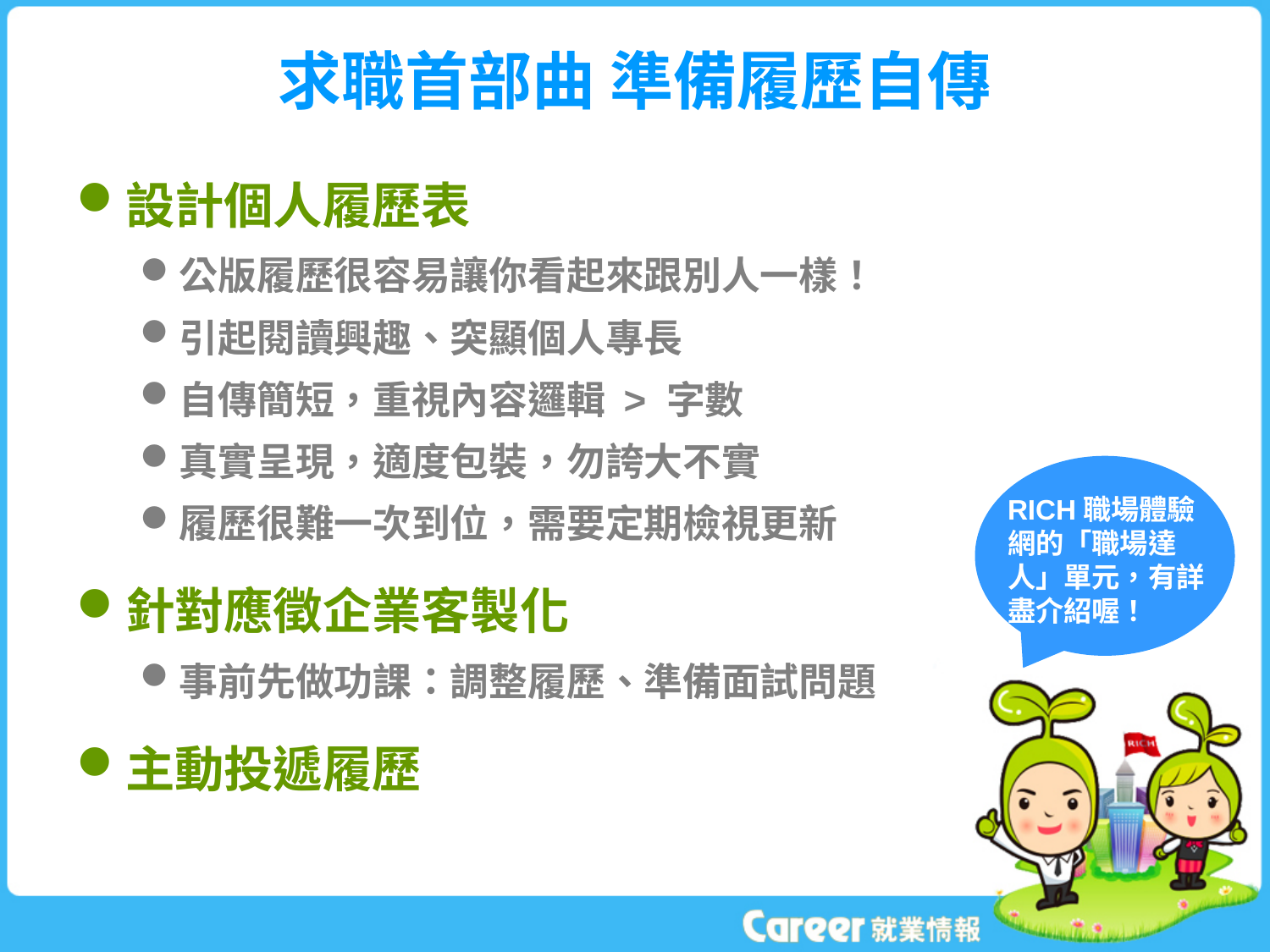

# 求職首部曲 準備履歷自傳
設計個人履歷表
公版履歷很容易讓你看起來跟別人一樣！
引起閱讀興趣、突顯個人專長
自傳簡短，重視內容邏輯 > 字數
真實呈現，適度包裝，勿誇大不實
履歷很難一次到位，需要定期檢視更新
針對應徵企業客製化
事前先做功課：調整履歷、準備面試問題
主動投遞履歷

RICH職場體驗網的「職場達人」單元，有詳盡介紹喔！